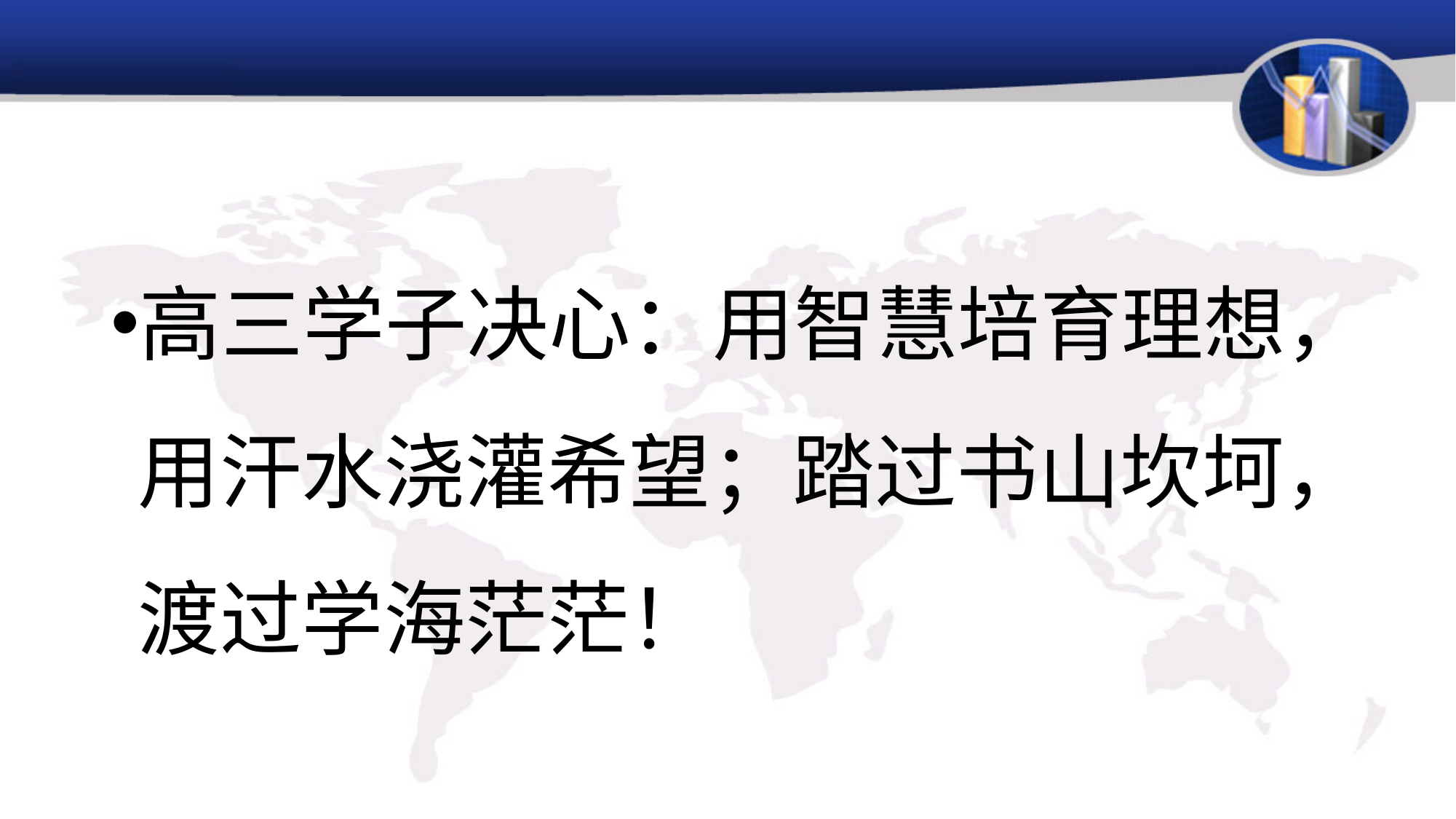

#
高三学子决心：用智慧培育理想，用汗水浇灌希望；踏过书山坎坷，渡过学海茫茫！